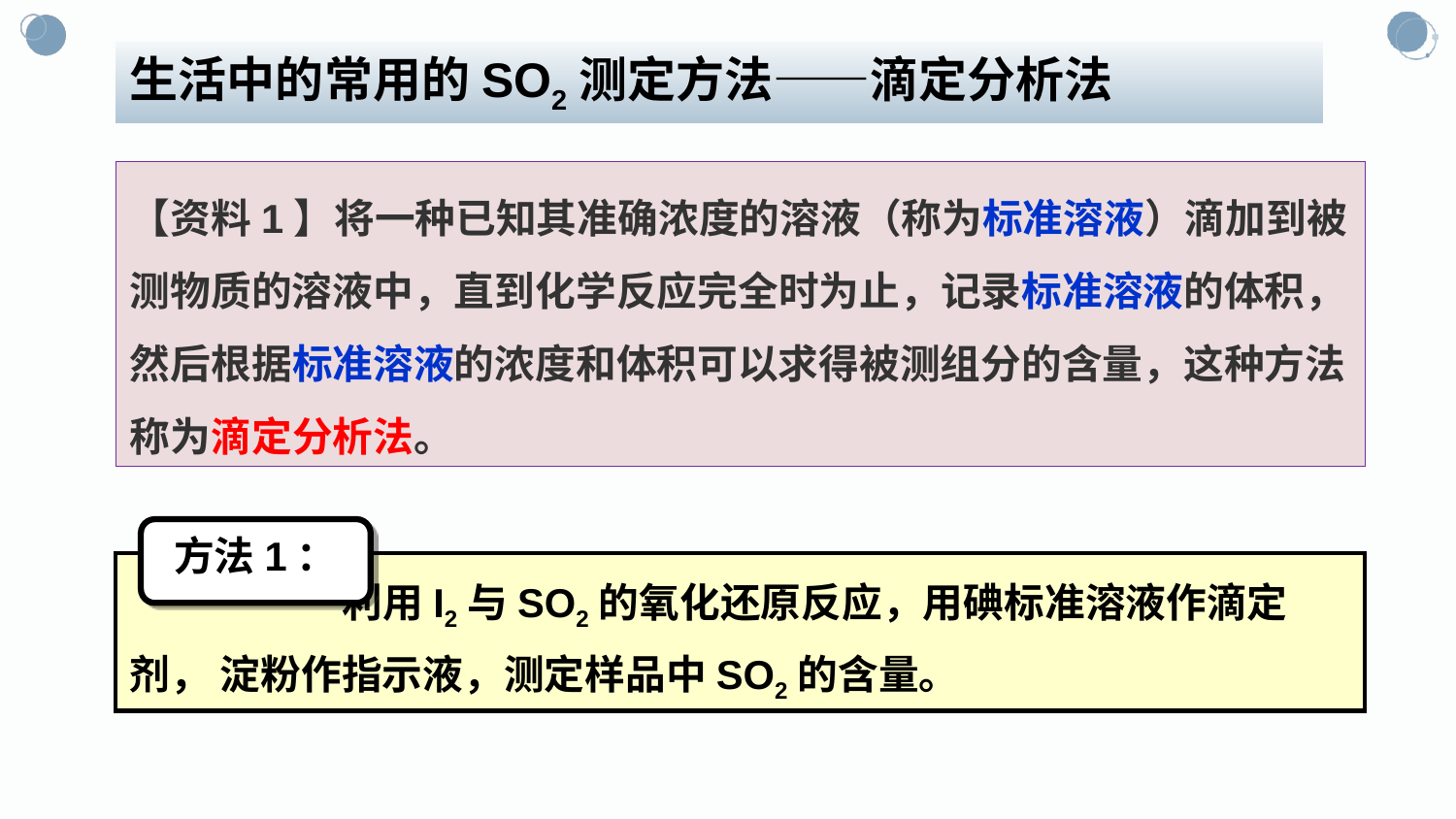

生活中的常用的SO2测定方法——滴定分析法
【资料1】将一种已知其准确浓度的溶液（称为标准溶液）滴加到被测物质的溶液中，直到化学反应完全时为止，记录标准溶液的体积，然后根据标准溶液的浓度和体积可以求得被测组分的含量，这种方法称为滴定分析法。
方法1：
                      利用I2与SO2的氧化还原反应，用碘标准溶液作滴定剂， 淀粉作指示液，测定样品中SO2的含量。